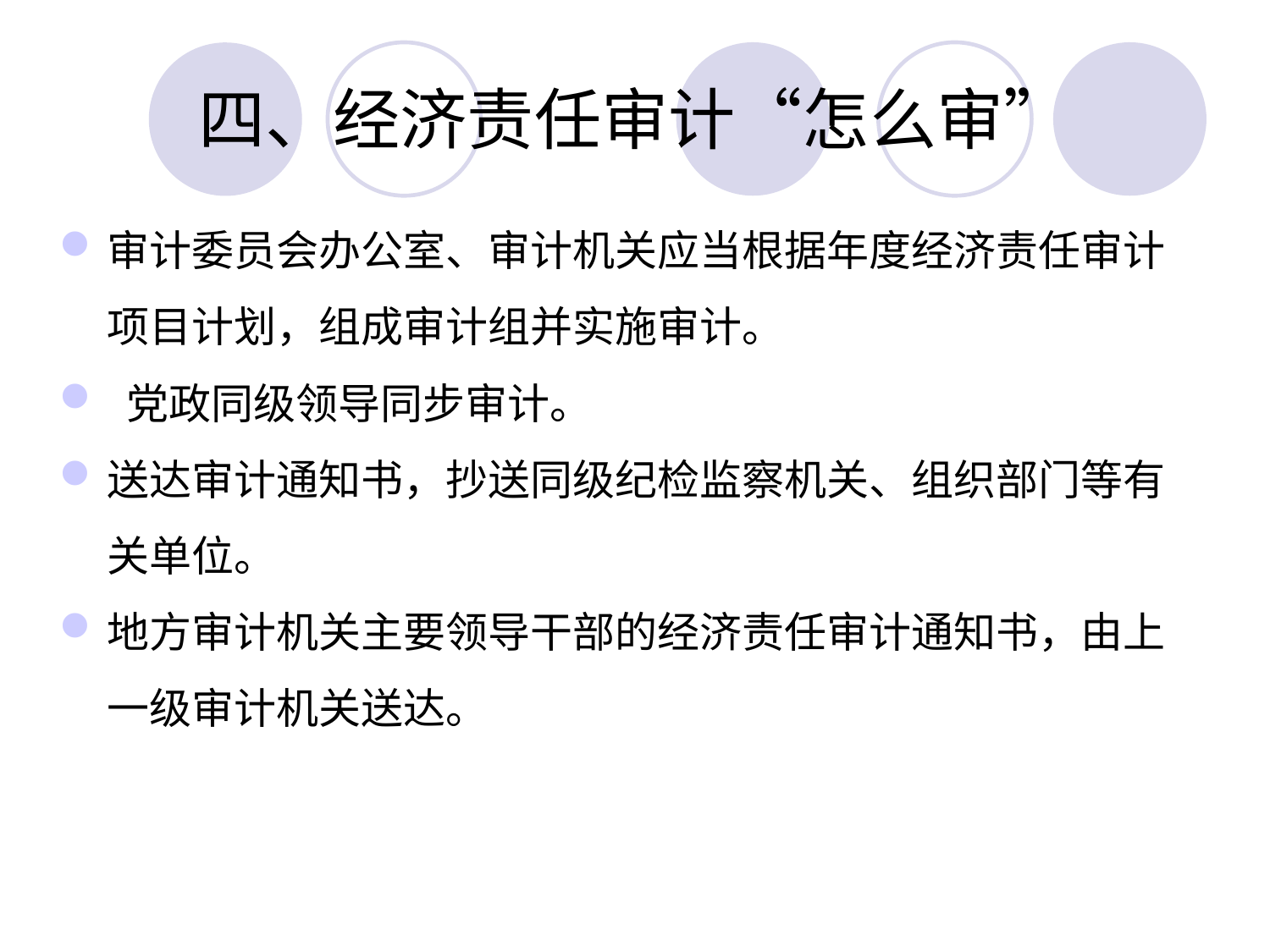

# 四、经济责任审计“怎么审”
审计委员会办公室、审计机关应当根据年度经济责任审计项目计划，组成审计组并实施审计。
 党政同级领导同步审计。
送达审计通知书，抄送同级纪检监察机关、组织部门等有关单位。
地方审计机关主要领导干部的经济责任审计通知书，由上一级审计机关送达。